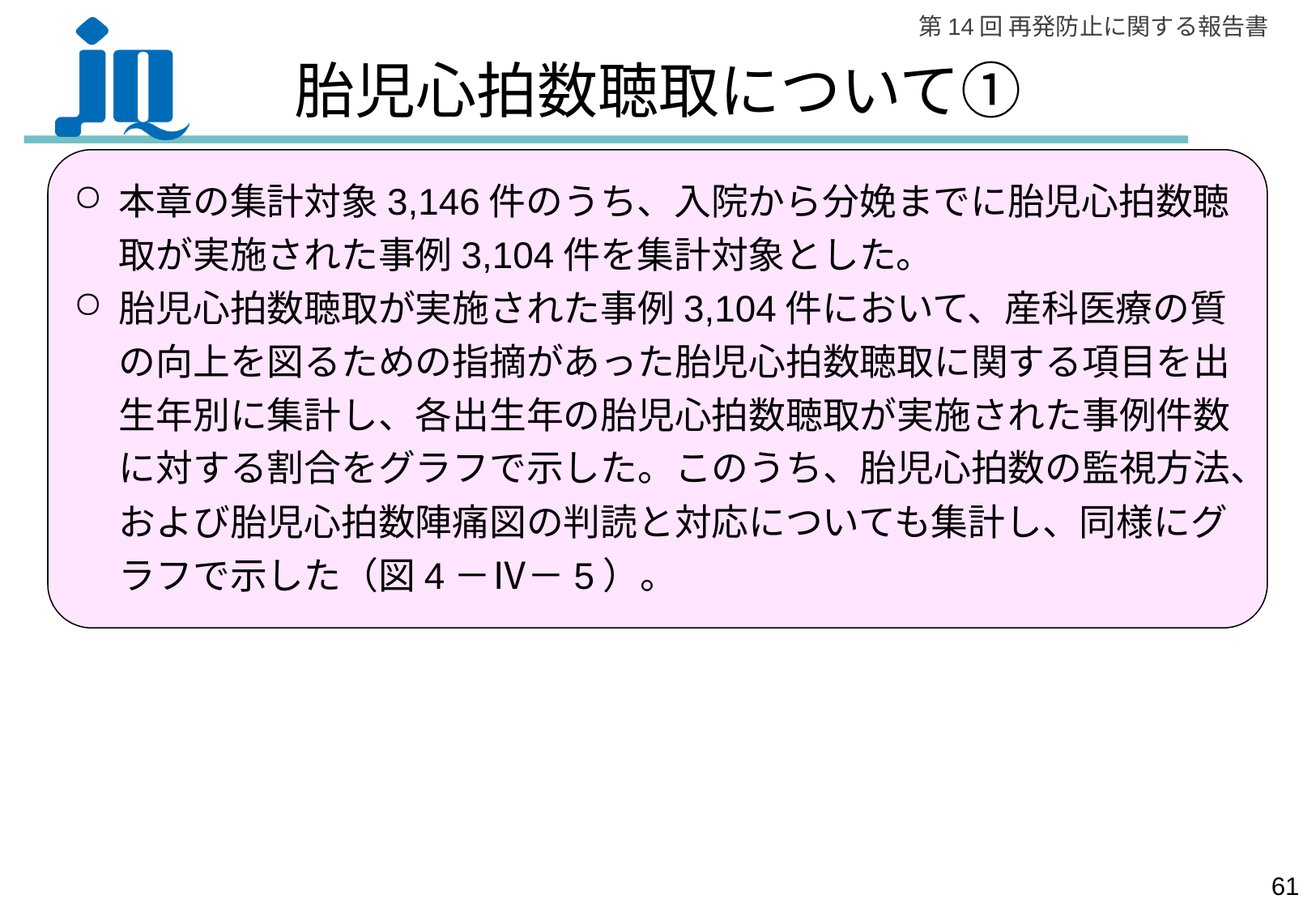

# 胎児心拍数聴取について①
本章の集計対象3,146件のうち、入院から分娩までに胎児心拍数聴取が実施された事例3,104件を集計対象とした。
胎児心拍数聴取が実施された事例3,104件において、産科医療の質の向上を図るための指摘があった胎児心拍数聴取に関する項目を出生年別に集計し、各出生年の胎児心拍数聴取が実施された事例件数に対する割合をグラフで示した。このうち、胎児心拍数の監視方法、および胎児心拍数陣痛図の判読と対応についても集計し、同様にグラフで示した（図4－Ⅳ－5）。
61